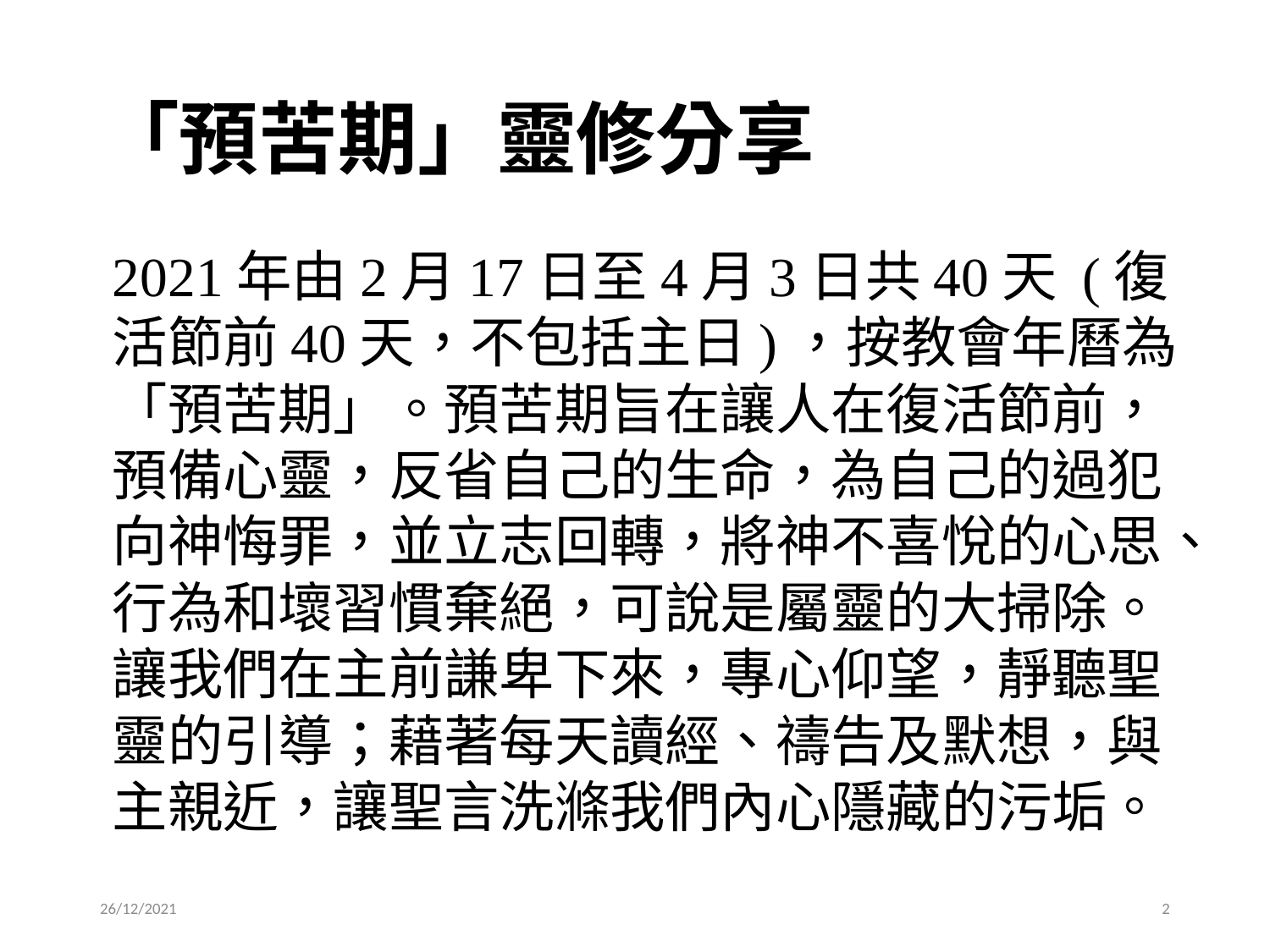

# 「預苦期」靈修分享
2021年由2月17日至4月3日共40天 (復活節前40天，不包括主日)，按教會年曆為「預苦期」。預苦期旨在讓人在復活節前，預備心靈，反省自己的生命，為自己的過犯向神悔罪，並立志回轉，將神不喜悅的心思、行為和壞習慣棄絕，可說是屬靈的大掃除。讓我們在主前謙卑下來，專心仰望，靜聽聖靈的引導；藉著每天讀經、禱告及默想，與主親近，讓聖言洗滌我們內心隱藏的污垢。
26/12/2021

2